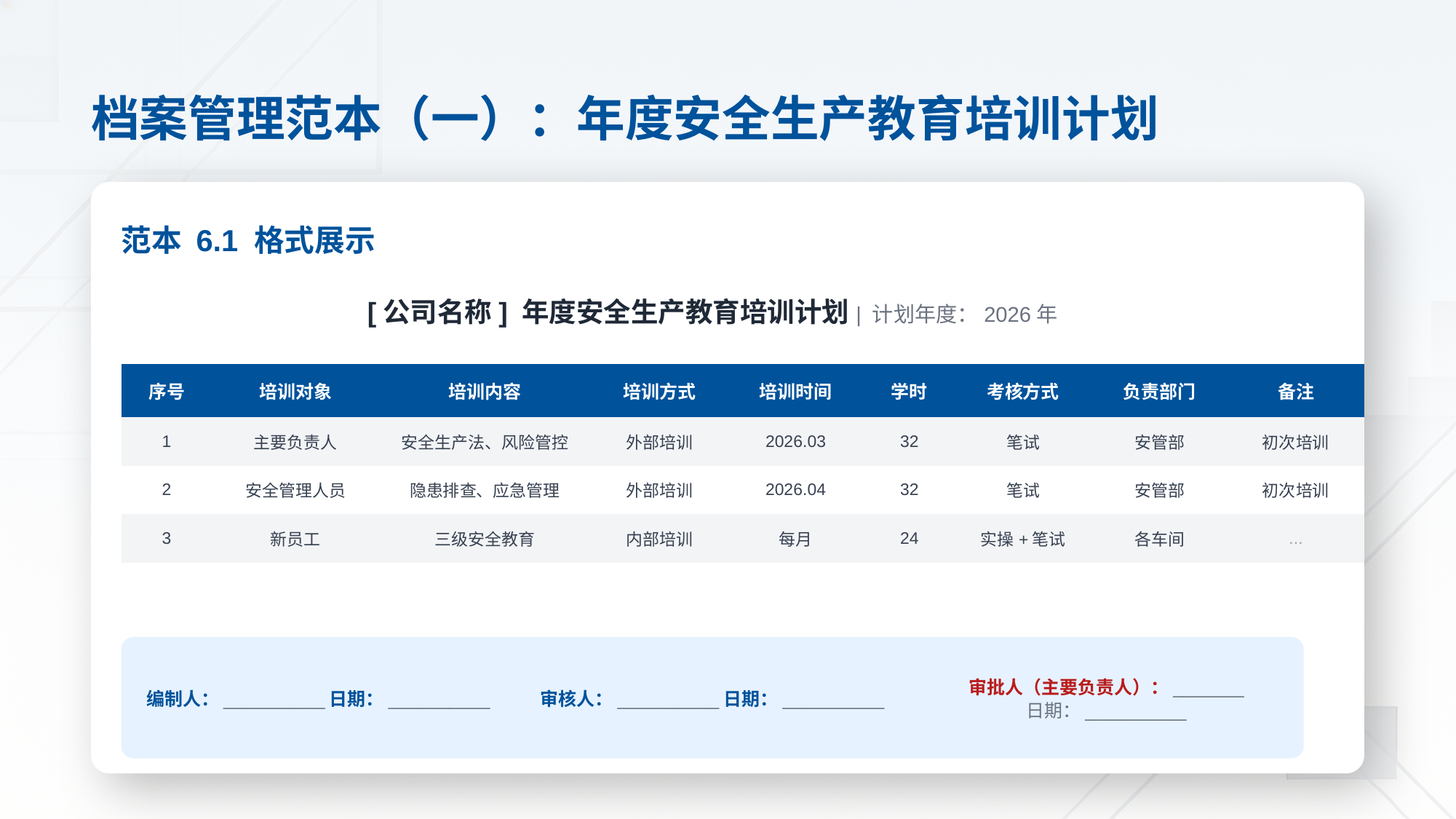

档案管理范本（一）：年度安全生产教育培训计划

范本 6.1 格式展示
[公司名称] 年度安全生产教育培训计划| 计划年度：2026年
| 序号 | 培训对象 | 培训内容 | 培训方式 | 培训时间 | 学时 | 考核方式 | 负责部门 | 备注 |
| --- | --- | --- | --- | --- | --- | --- | --- | --- |
| 1 | 主要负责人 | 安全生产法、风险管控 | 外部培训 | 2026.03 | 32 | 笔试 | 安管部 | 初次培训 |
| 2 | 安全管理人员 | 隐患排查、应急管理 | 外部培训 | 2026.04 | 32 | 笔试 | 安管部 | 初次培训 |
| 3 | 新员工 | 三级安全教育 | 内部培训 | 每月 | 24 | 实操+笔试 | 各车间 | ... |

编制人：__________日期：__________
审核人：__________日期：__________
审批人（主要负责人）：_______
日期：__________